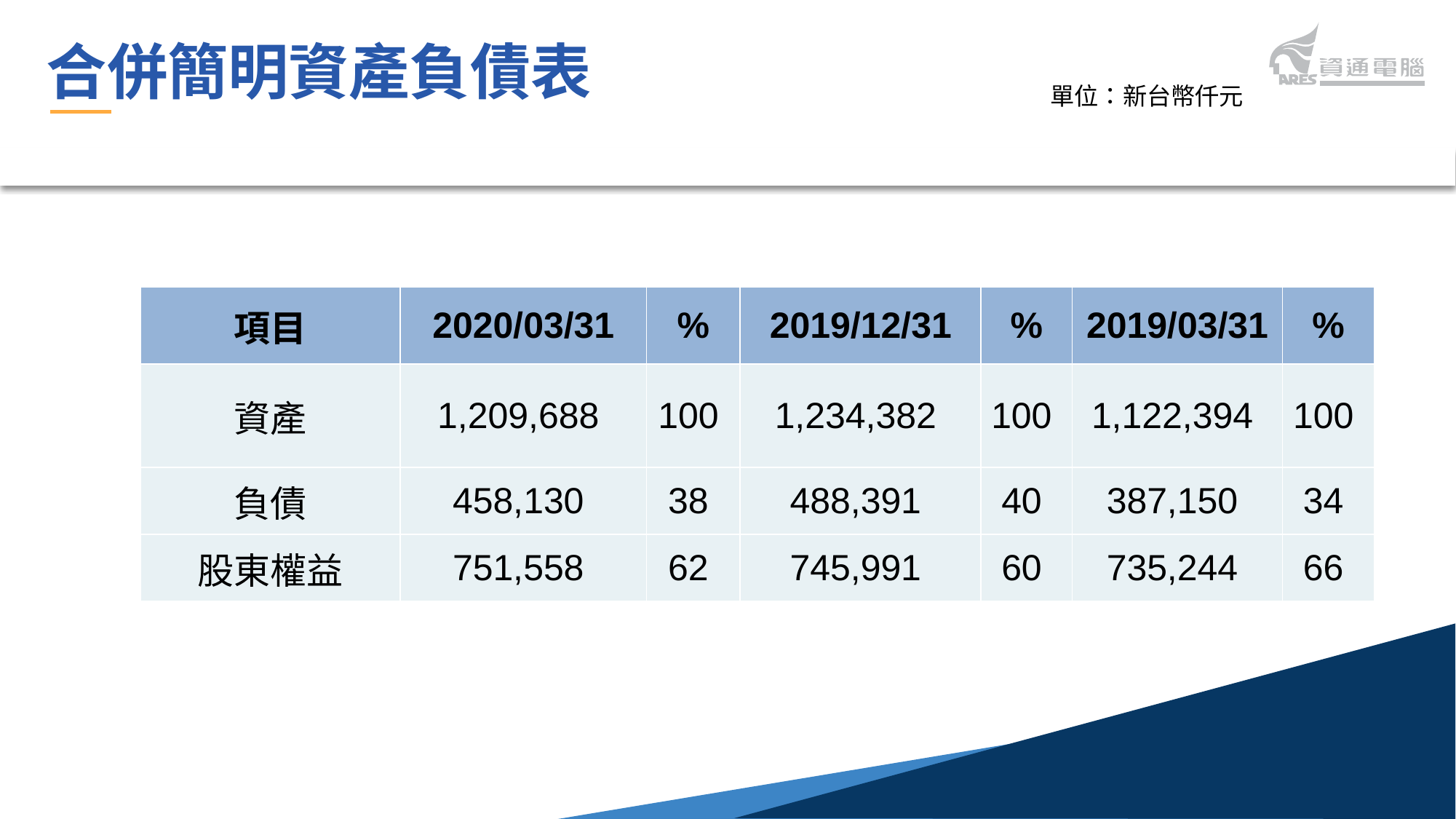

合併簡明資產負債表
單位：新台幣仟元
| 項目 | 2020/03/31 | % | 2019/12/31 | % | 2019/03/31 | % |
| --- | --- | --- | --- | --- | --- | --- |
| 資產 | 1,209,688 | 100 | 1,234,382 | 100 | 1,122,394 | 100 |
| 負債 | 458,130 | 38 | 488,391 | 40 | 387,150 | 34 |
| 股東權益 | 751,558 | 62 | 745,991 | 60 | 735,244 | 66 |